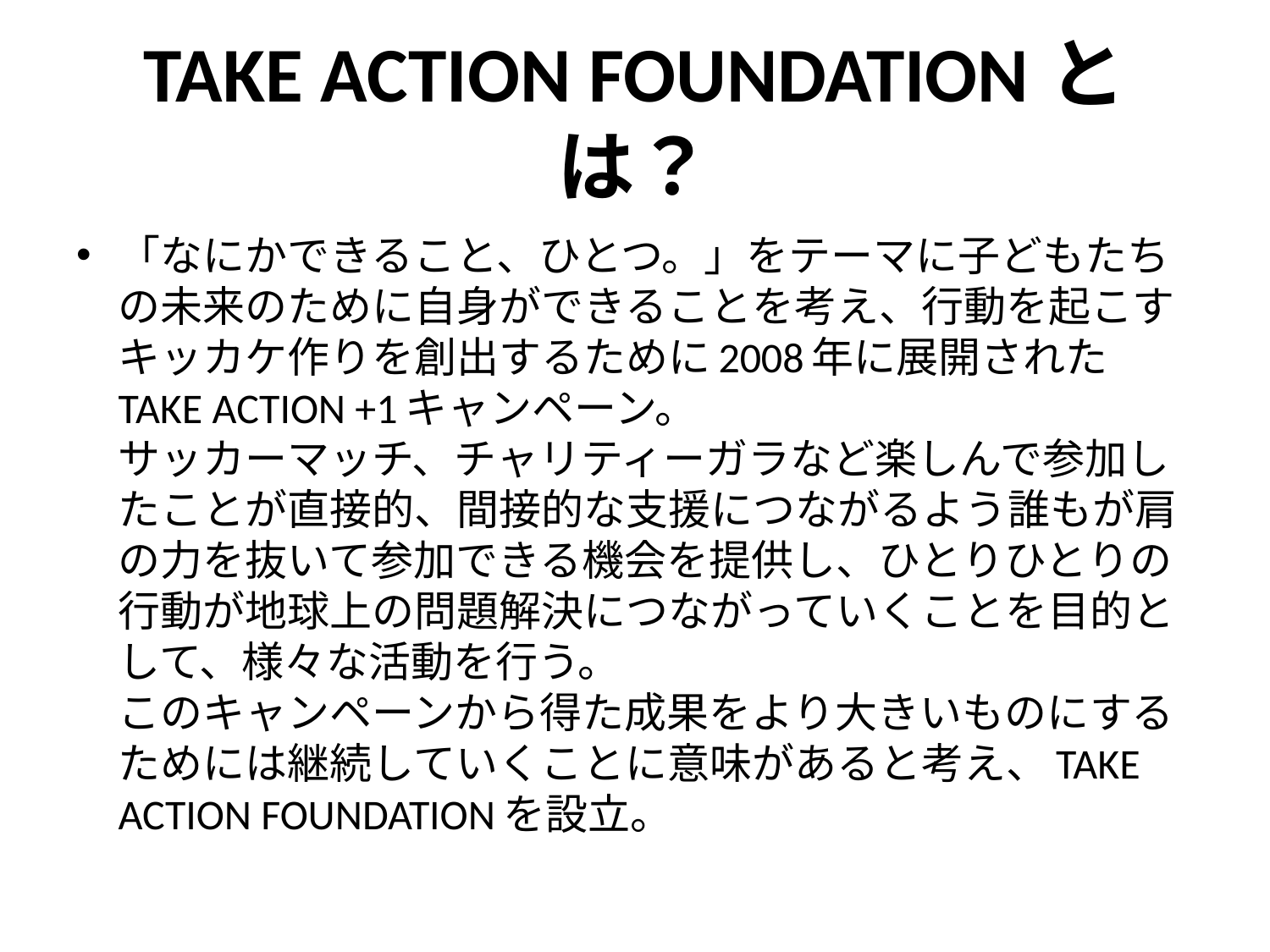

# TAKE ACTION FOUNDATIONとは？
「なにかできること、ひとつ。」をテーマに子どもたちの未来のために自身ができることを考え、行動を起こすキッカケ作りを創出するために2008年に展開されたTAKE ACTION +1キャンペーン。
サッカーマッチ、チャリティーガラなど楽しんで参加したことが直接的、間接的な支援につながるよう誰もが肩の力を抜いて参加できる機会を提供し、ひとりひとりの行動が地球上の問題解決につながっていくことを目的として、様々な活動を行う。
このキャンペーンから得た成果をより大きいものにするためには継続していくことに意味があると考え、TAKE ACTION FOUNDATIONを設立。